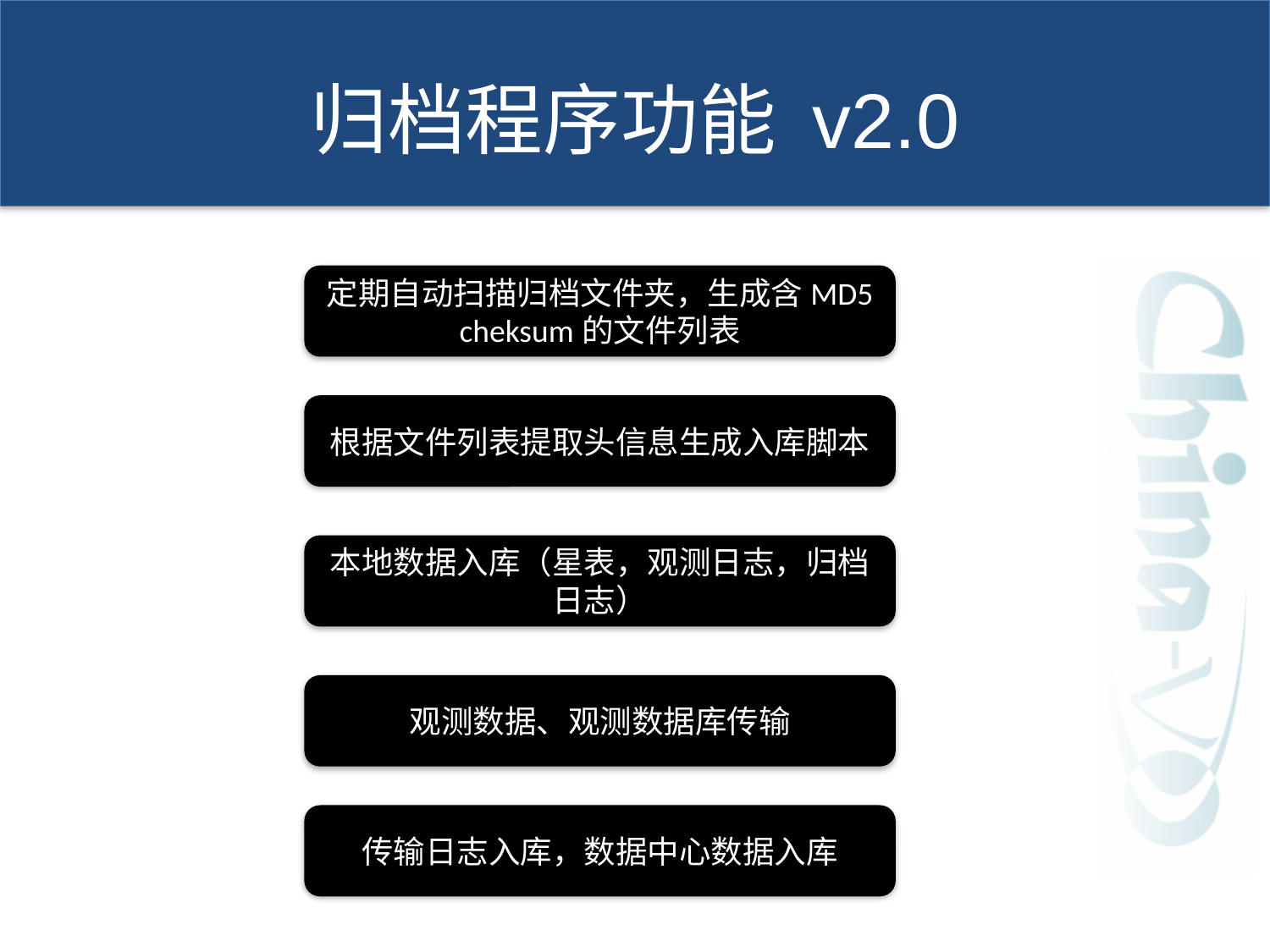

# 归档程序功能 v2.0
定期自动扫描归档文件夹，生成含MD5 cheksum的文件列表
根据文件列表提取头信息生成入库脚本
本地数据入库（星表，观测日志，归档日志）
观测数据、观测数据库传输
传输日志入库，数据中心数据入库